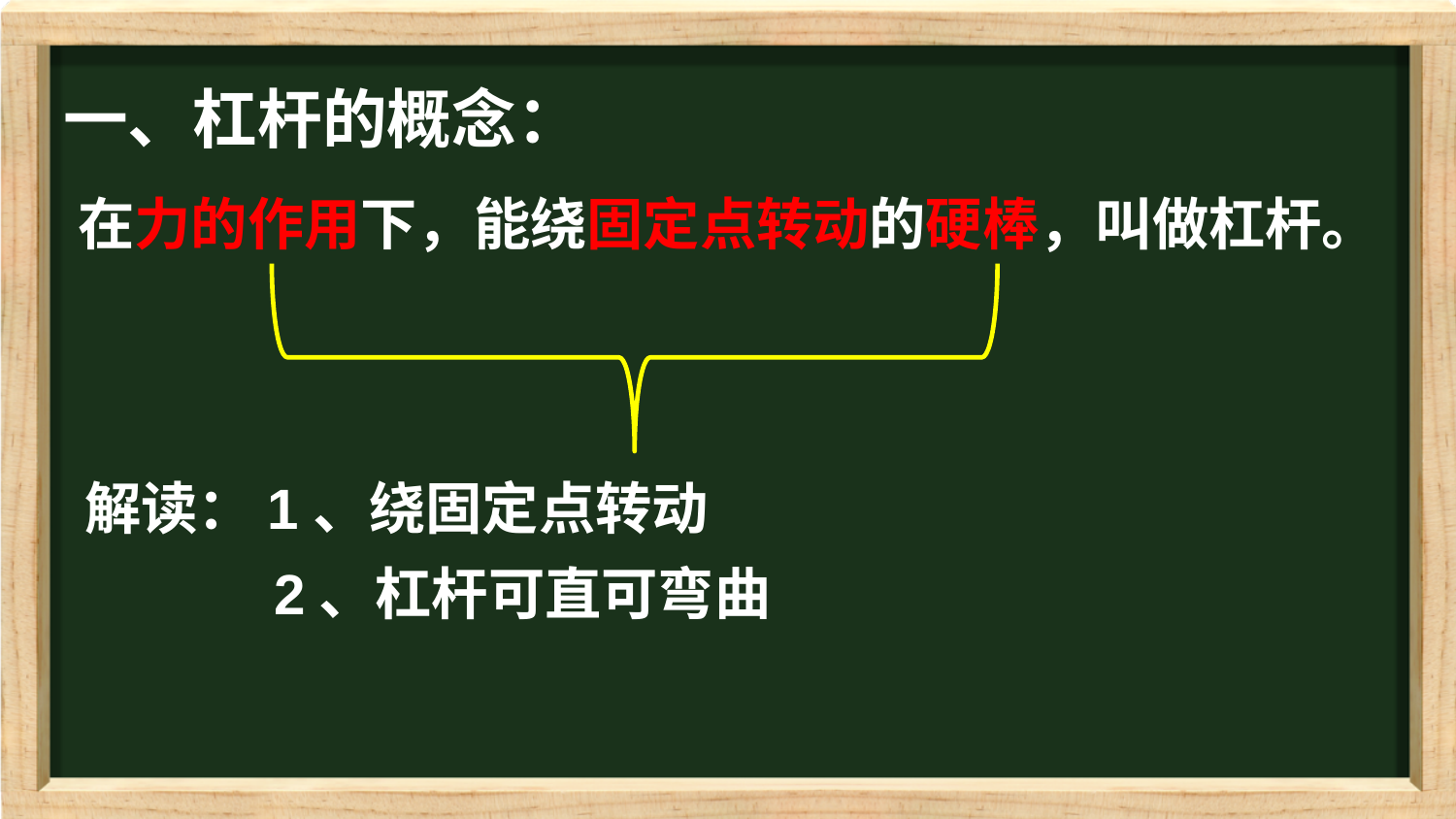

一、杠杆的概念：
在力的作用下，能绕固定点转动的硬棒，叫做杠杆。
解读：1、绕固定点转动
            2、杠杆可直可弯曲